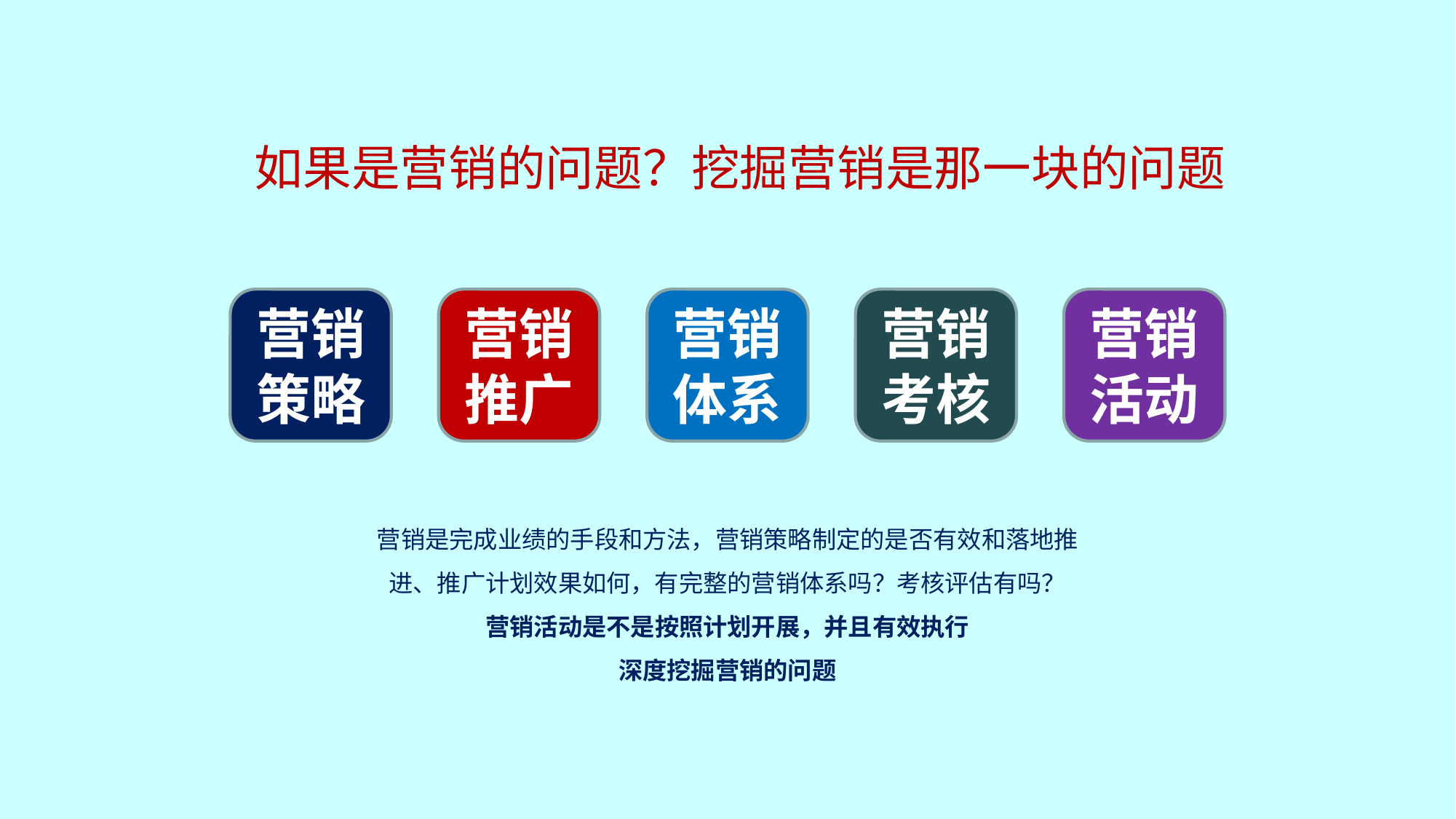

如果是营销的问题？挖掘营销是那一块的问题
营销
活动
营销体系
营销考核
营销策略
营销推广
营销是完成业绩的手段和方法，营销策略制定的是否有效和落地推进、推广计划效果如何，有完整的营销体系吗？考核评估有吗？
营销活动是不是按照计划开展，并且有效执行
深度挖掘营销的问题